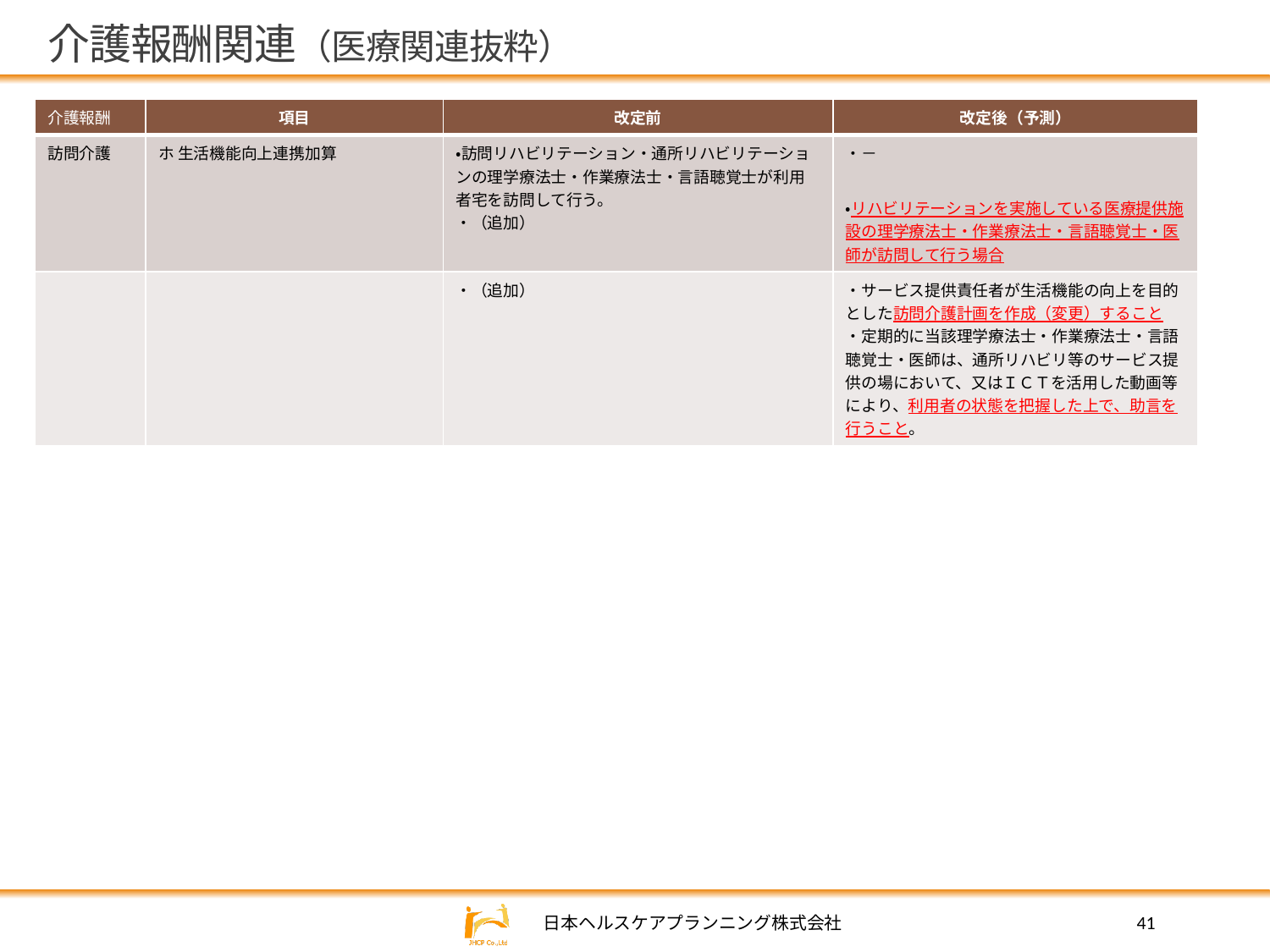

# 介護報酬関連（医療関連抜粋）
| 介護報酬 | 項目 | 改定前 | 改定後（予測） |
| --- | --- | --- | --- |
| 訪問介護 | ホ 生活機能向上連携加算 | ・訪問リハビリテーション・通所リハビリテーションの理学療法士・作業療法士・言語聴覚士が利用者宅を訪問して行う。 ・（追加） | ・－ ・リハビリテーションを実施している医療提供施設の理学療法士・作業療法士・言語聴覚士・医師が訪問して行う場合 |
|  |  | ・（追加） | ・サービス提供責任者が生活機能の向上を目的とした訪問介護計画を作成（変更）すること ・定期的に当該理学療法士・作業療法士・言語聴覚士・医師は、通所リハビリ等のサービス提供の場において、又はＩＣＴを活用した動画等により、利用者の状態を把握した上で、助言を行うこと。 |
41